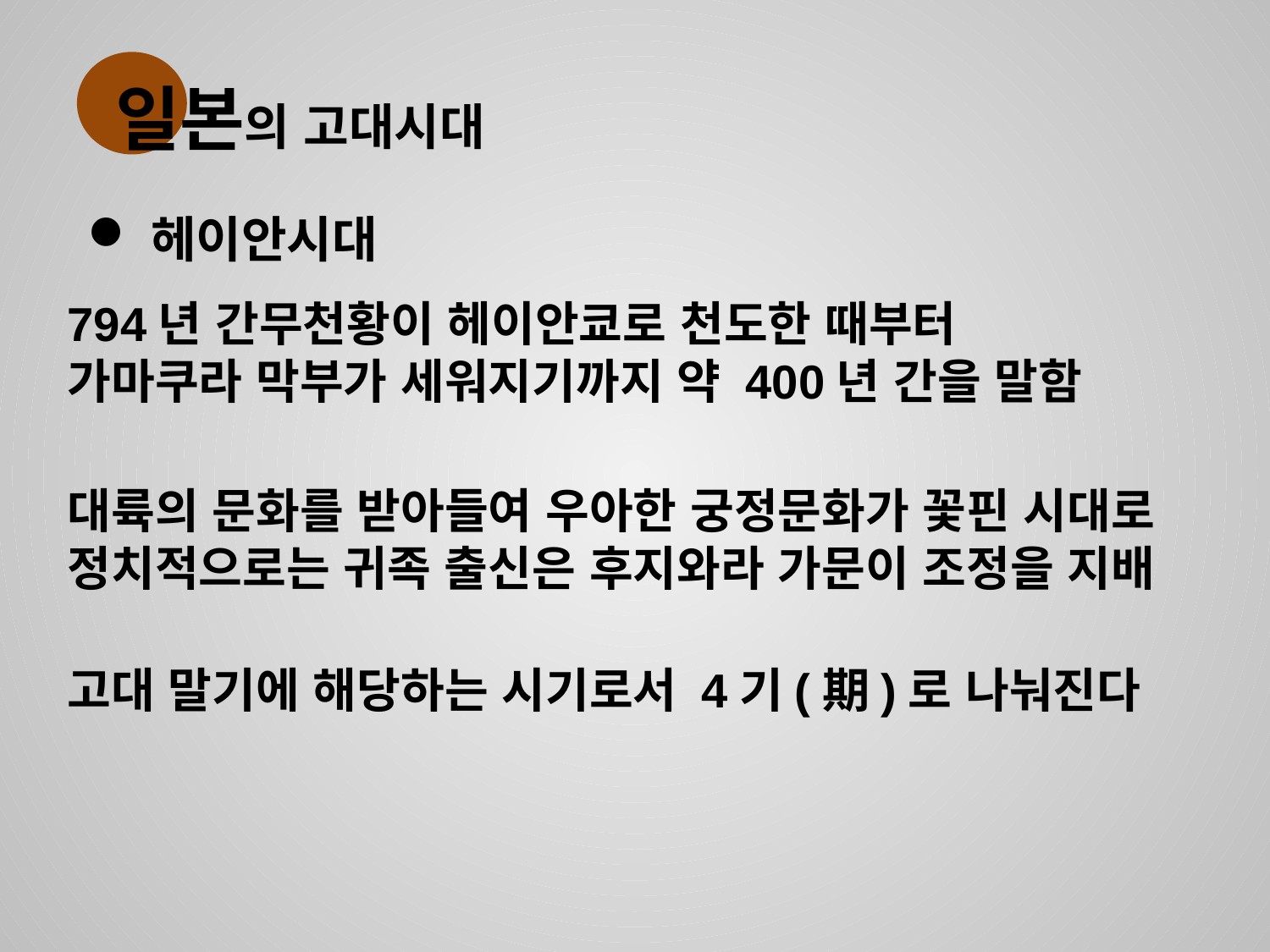

일본의 고대시대
헤이안시대
794년 간무천황이 헤이안쿄로 천도한 때부터
가마쿠라 막부가 세워지기까지 약 400년 간을 말함
대륙의 문화를 받아들여 우아한 궁정문화가 꽃핀 시대로
정치적으로는 귀족 출신은 후지와라 가문이 조정을 지배
고대 말기에 해당하는 시기로서 4기(期)로 나눠진다